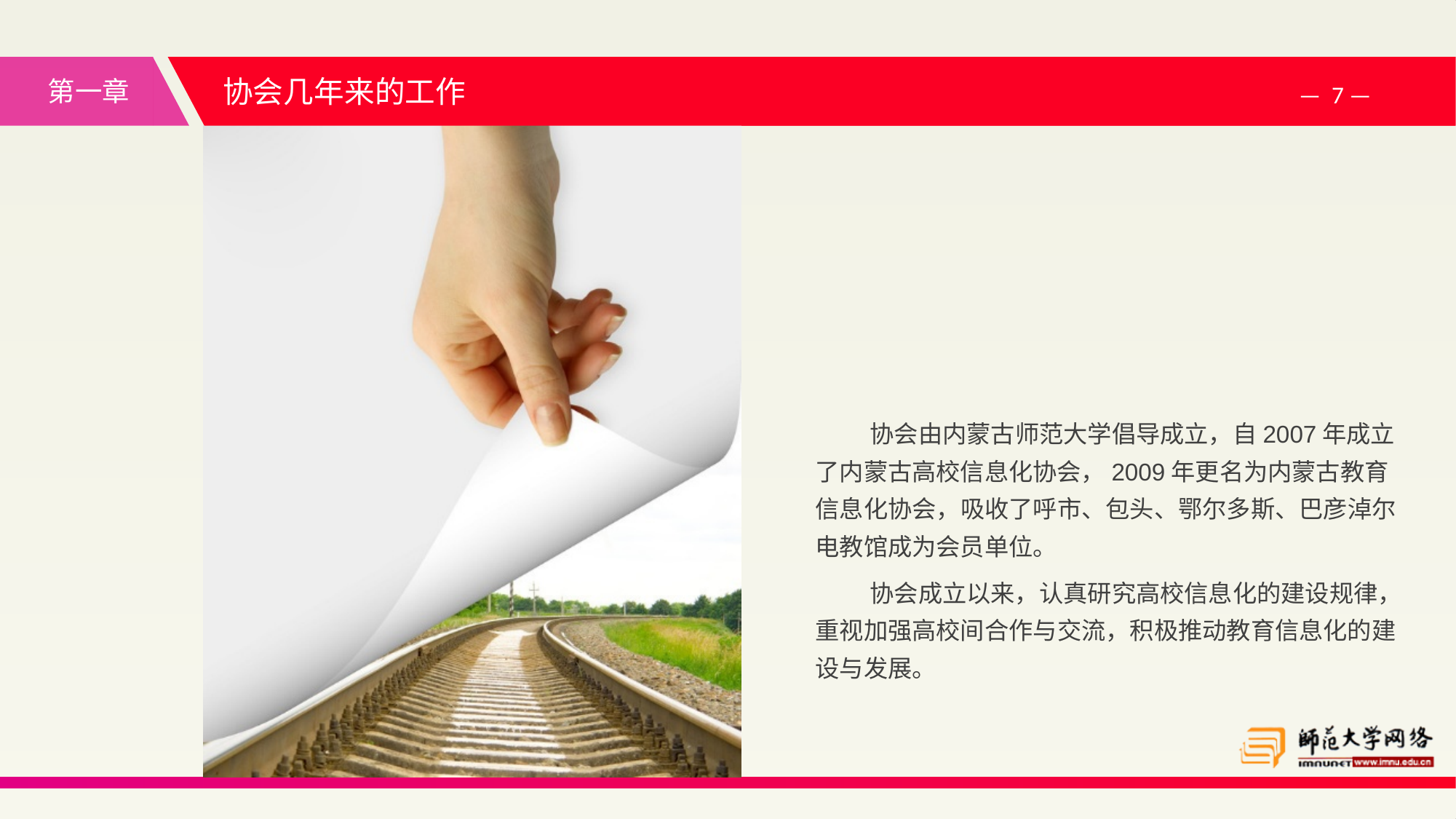

协会由内蒙古师范大学倡导成立，自2007年成立了内蒙古高校信息化协会，2009年更名为内蒙古教育信息化协会，吸收了呼市、包头、鄂尔多斯、巴彦淖尔电教馆成为会员单位。
协会成立以来，认真研究高校信息化的建设规律，重视加强高校间合作与交流，积极推动教育信息化的建设与发展。